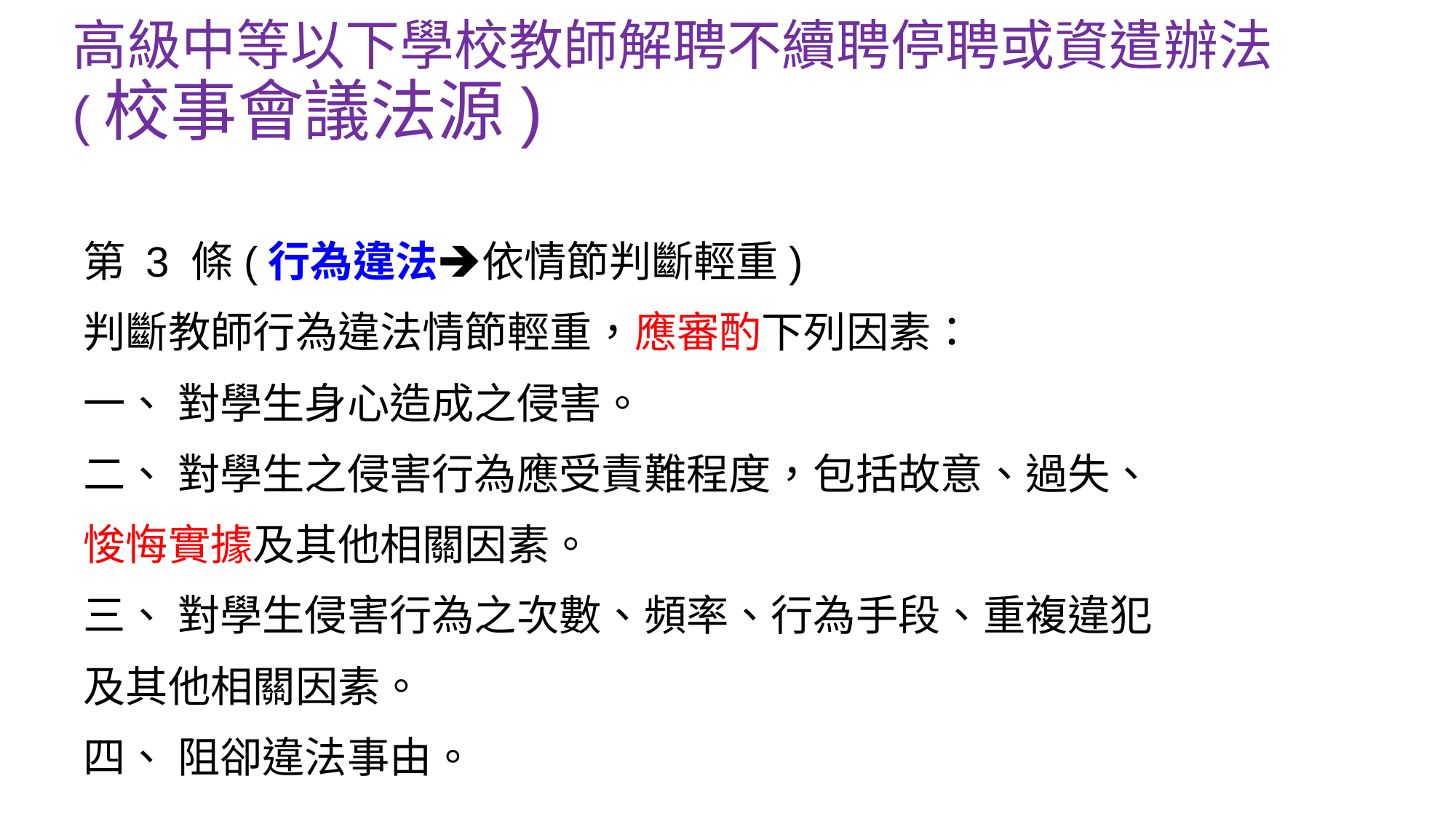

# 高級中等以下學校教師解聘不續聘停聘或資遣辦法 (校事會議法源)
第 3 條(行為違法🡺依情節判斷輕重)
判斷教師行為違法情節輕重，應審酌下列因素：
一、 對學生身心造成之侵害。
二、 對學生之侵害行為應受責難程度，包括故意、過失、悛悔實據及其他相關因素。
三、 對學生侵害行為之次數、頻率、行為手段、重複違犯及其他相關因素。
四、 阻卻違法事由。